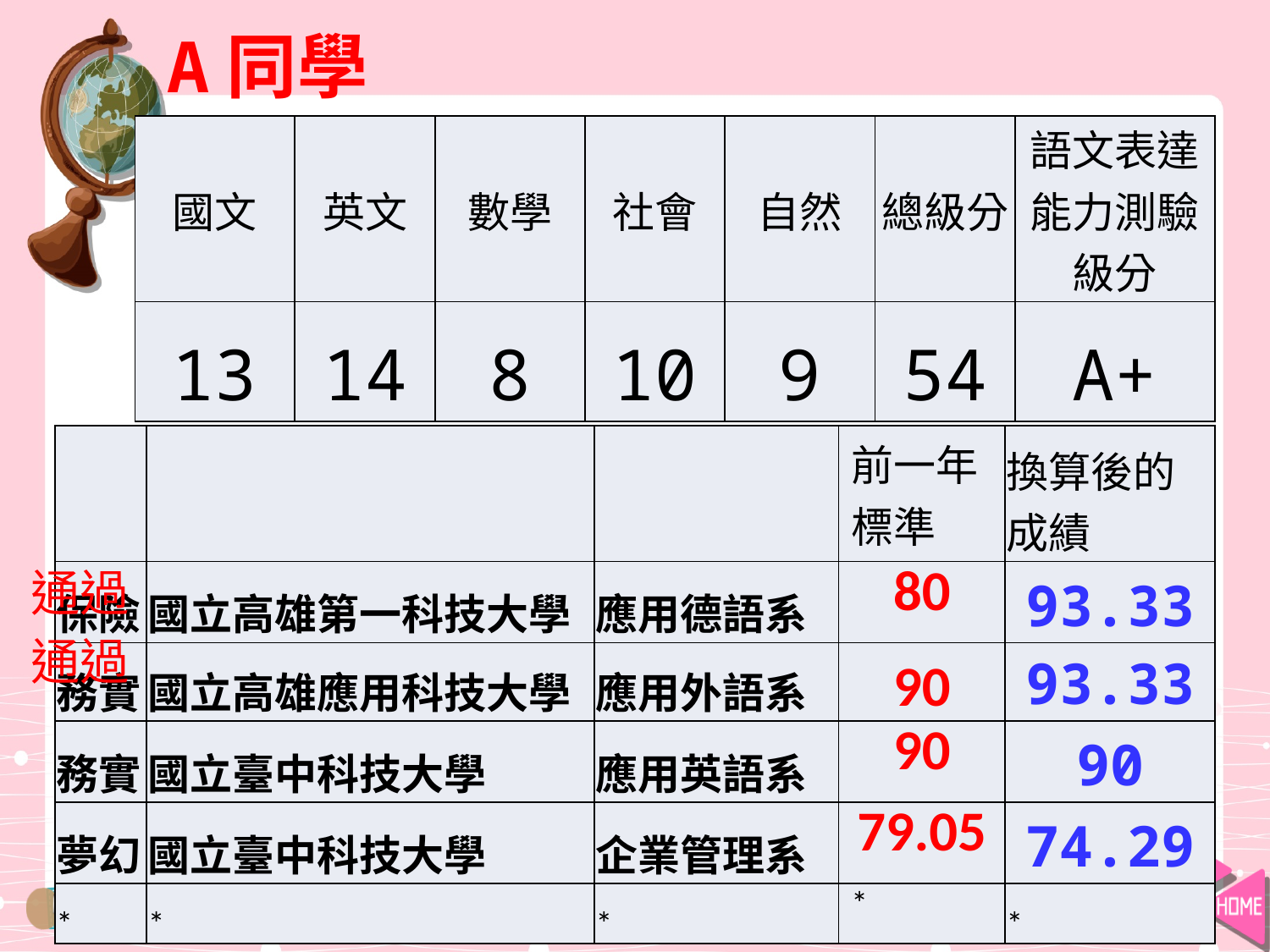

A同學
| 國文 | 英文 | 數學 | 社會 | 自然 | 總級分 | 語文表達能力測驗級分 |
| --- | --- | --- | --- | --- | --- | --- |
| 13 | 14 | 8 | 10 | 9 | 54 | A+ |
|  |  |  | 前一年 標準 | 換算後的成績 |
| --- | --- | --- | --- | --- |
| 保險 | 國立高雄第一科技大學 | 應用德語系 | 80 | 93.33 |
| 務實 | 國立高雄應用科技大學 | 應用外語系 | 90 | 93.33 |
| 務實 | 國立臺中科技大學 | 應用英語系 | 90 | 90 |
| 夢幻 | 國立臺中科技大學 | 企業管理系 | 79.05 | 74.29 |
| \* | \* | \* | \* | \* |
通過
通過